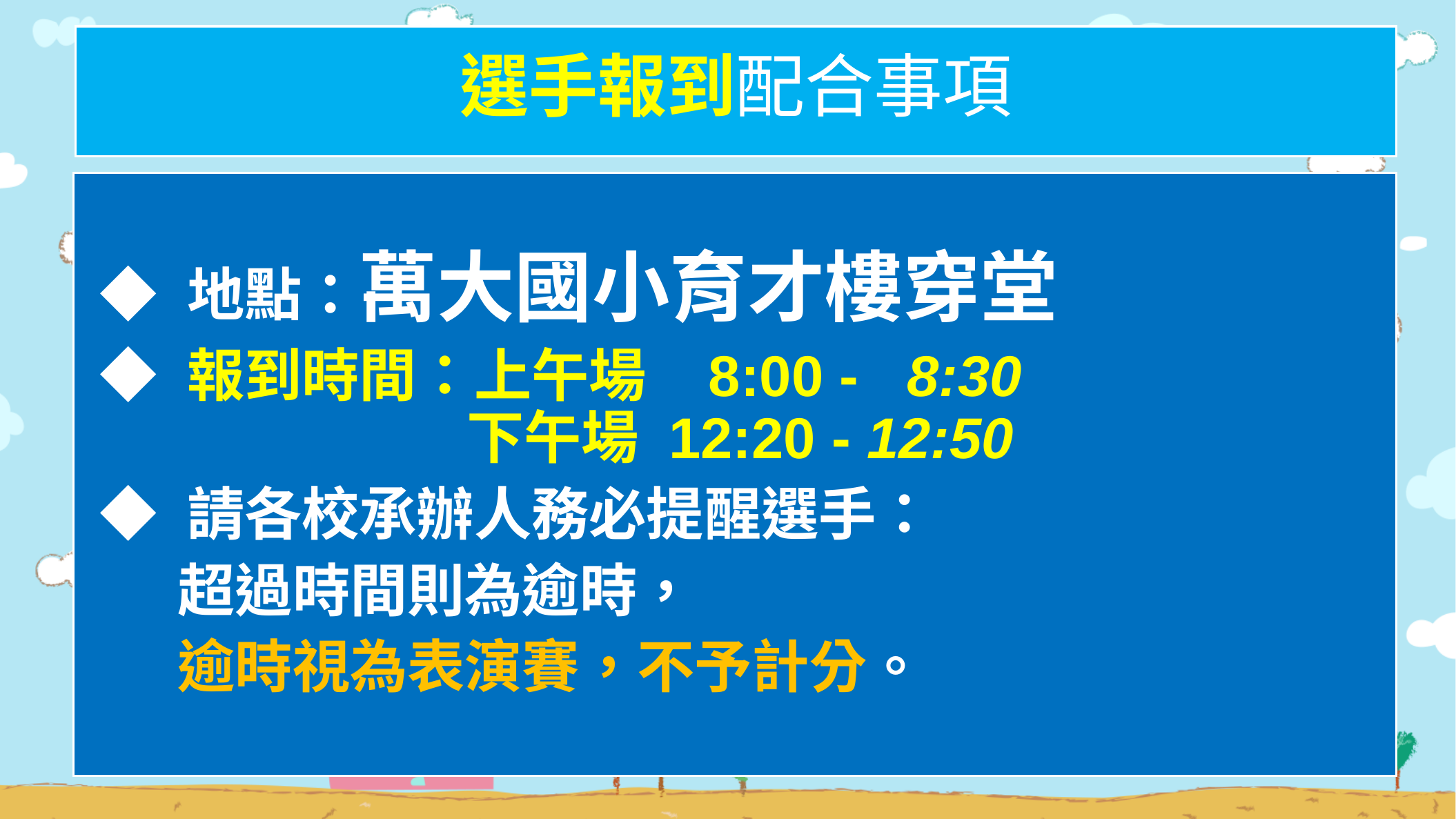

選手報到配合事項
 ◆ 地點：萬大國小育才樓穿堂
 ◆ 報到時間：上午場   8:00 -   8:30
                       下午場 12:20 - 12:50
 ◆ 請各校承辦人務必提醒選手：
     超過時間則為逾時，
     逾時視為表演賽，不予計分。